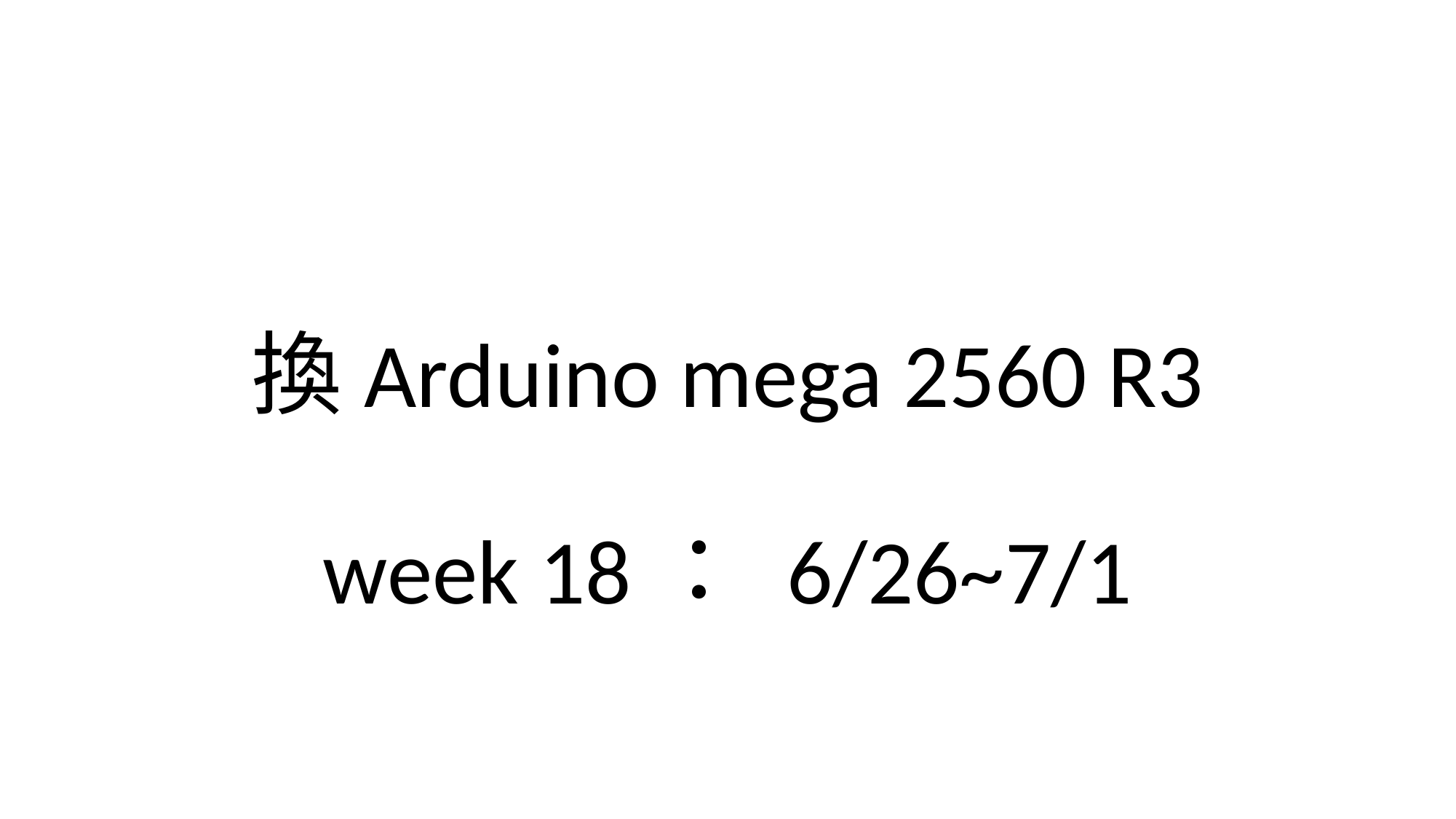

# 換Arduino mega 2560 R3 week 18： 6/26~7/1